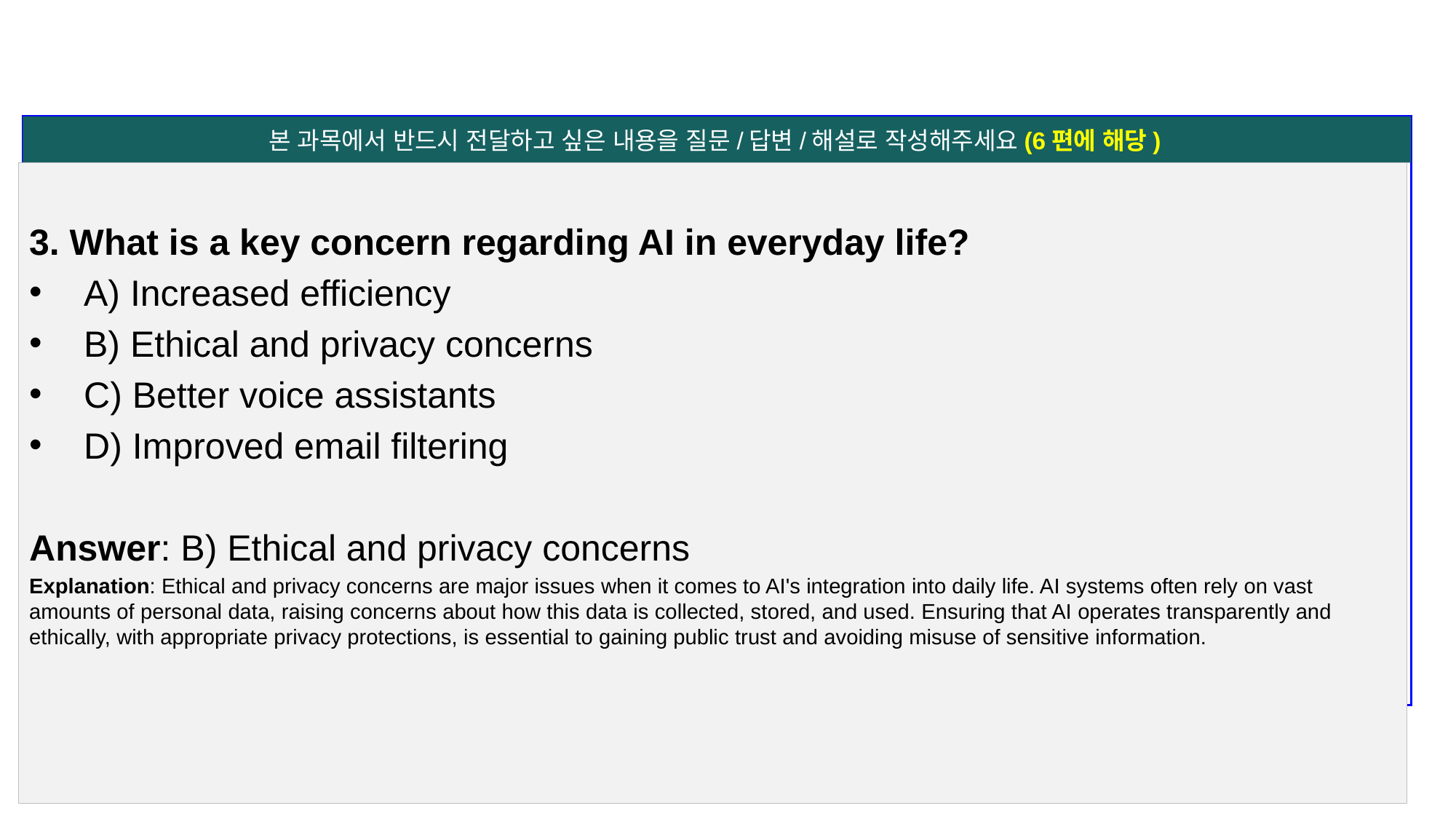

본 과목에서 반드시 전달하고 싶은 내용을 질문/답변/해설로 작성해주세요(6편에 해당)

3. What is a key concern regarding AI in everyday life?
A) Increased efficiency
B) Ethical and privacy concerns
C) Better voice assistants
D) Improved email filtering

Answer: B) Ethical and privacy concerns
Explanation: Ethical and privacy concerns are major issues when it comes to AI's integration into daily life. AI systems often rely on vast amounts of personal data, raising concerns about how this data is collected, stored, and used. Ensuring that AI operates transparently and ethically, with appropriate privacy protections, is essential to gaining public trust and avoiding misuse of sensitive information.